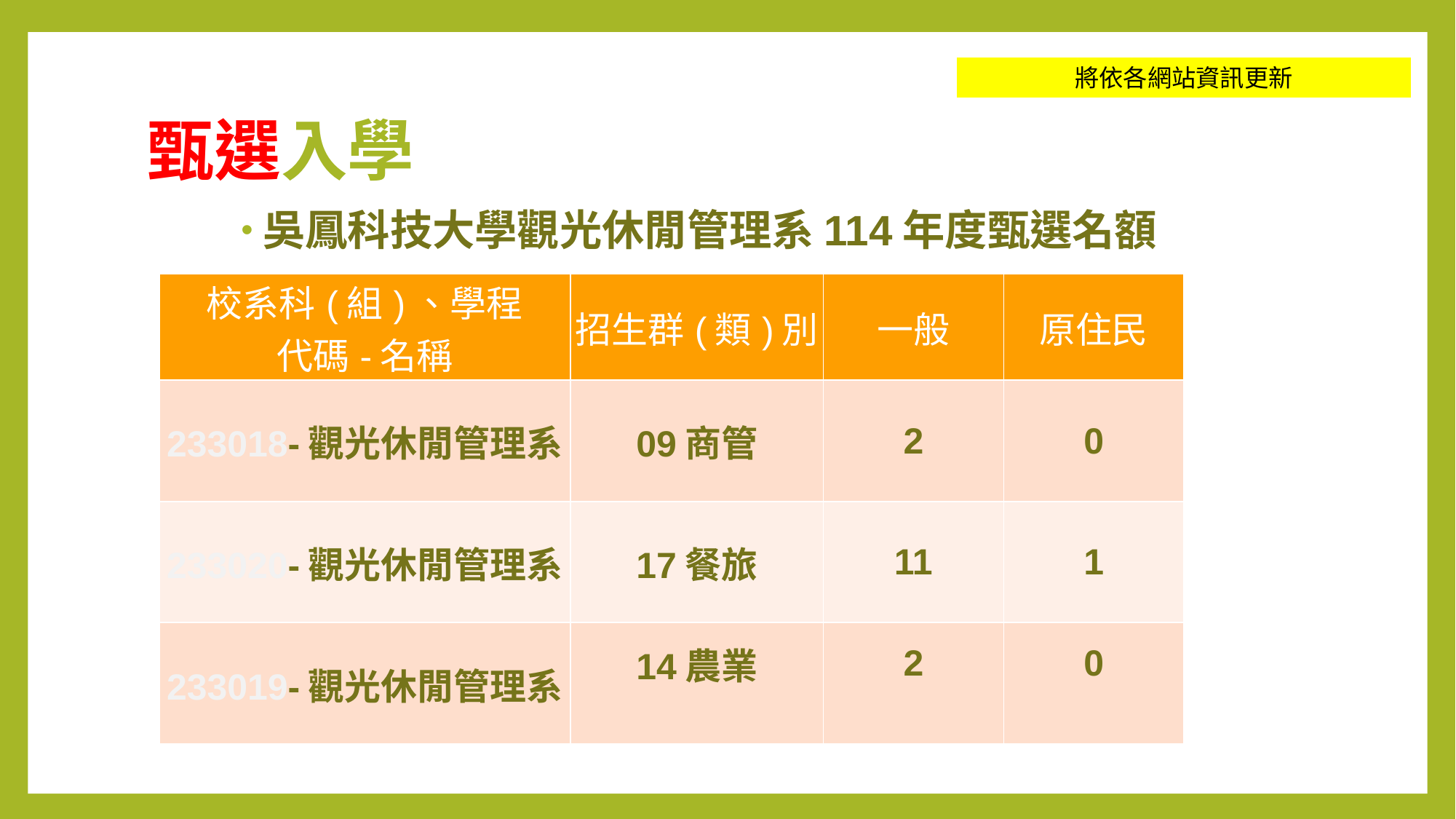

將依各網站資訊更新
# 甄選入學
吳鳳科技大學觀光休閒管理系114年度甄選名額
| 校系科(組)、學程 代碼-名稱 | 招生群(類)別 | 一般 | 原住民 |
| --- | --- | --- | --- |
| 233018-觀光休閒管理系 | 09商管 | 2 | 0 |
| 233020-觀光休閒管理系 | 17餐旅 | 11 | 1 |
| 233019-觀光休閒管理系 | 14農業 | 2 | 0 |